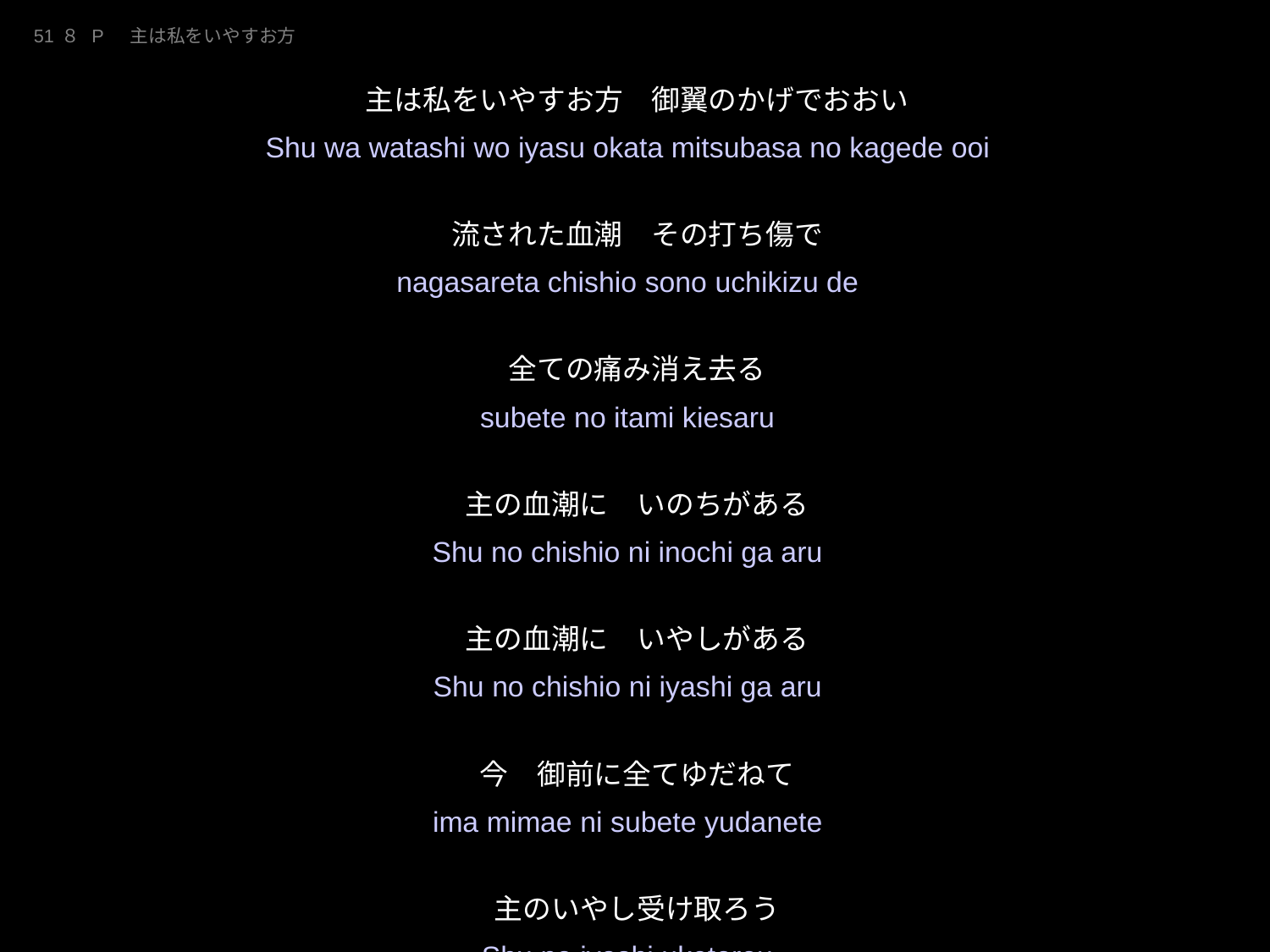

190901_pp-beto.ppt
しゅはわたしをいやすおかた
★W
51８ P　主は私をいやすお方を
173 G W イエスわが王賛美で迎えん
主は私をいやすお方　御翼のかげでおおい

流された血潮　その打ち傷で

全ての痛み消え去る

主の血潮に　いのちがある

主の血潮に　いやしがある

今　御前に全てゆだねて

主のいやし受け取ろう
★３
Shu wa watashi wo iyasu okata mitsubasa no kagede ooi

nagasareta chishio sono uchikizu de

subete no itami kiesaru

Shu no chishio ni inochi ga aru

Shu no chishio ni iyashi ga aru

ima mimae ni subete yudanete

Shu no iyashi uketorou